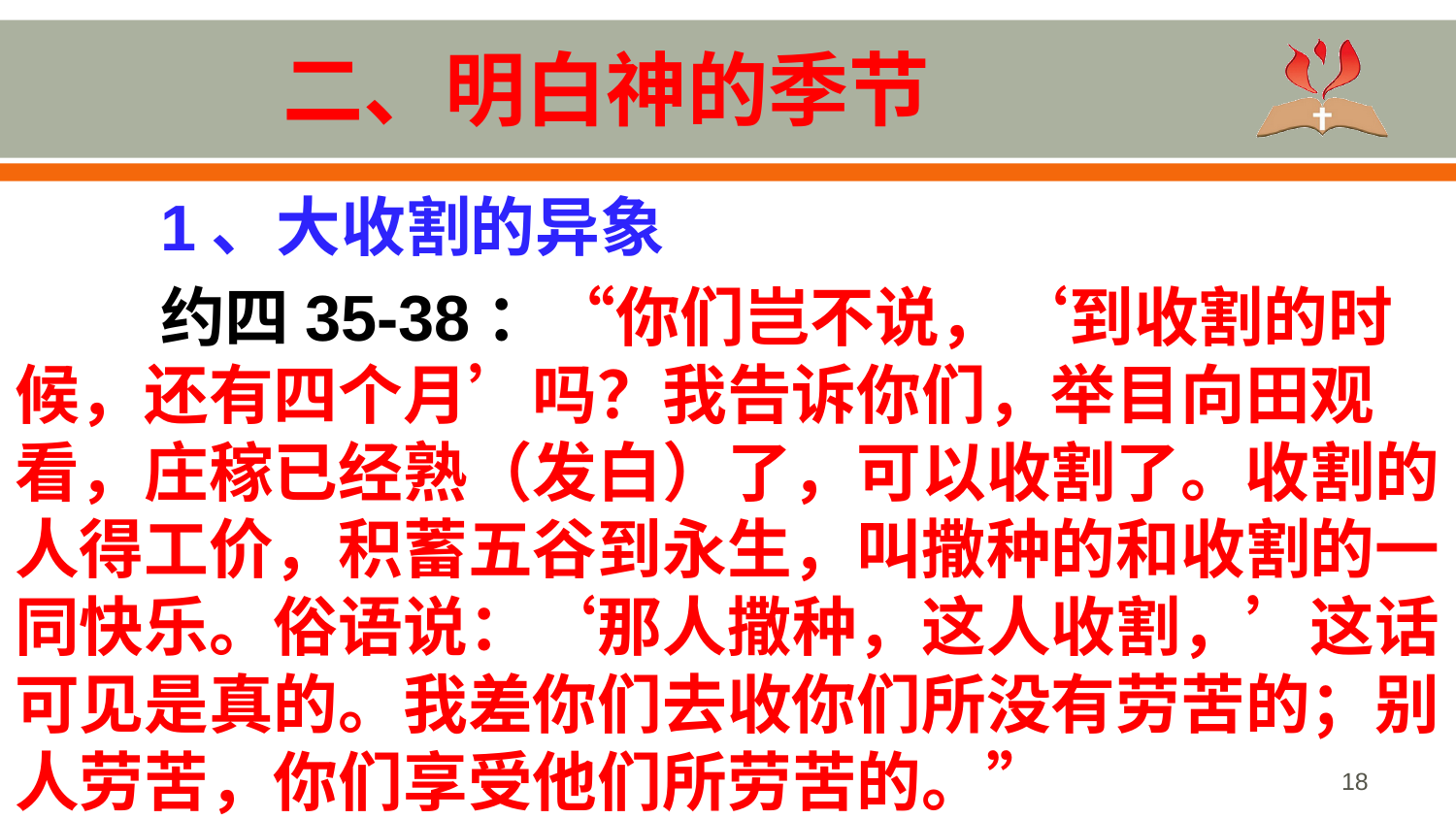

# 二、明白神的季节
	1、大收割的异象
	约四35-38：“你们岂不说，‘到收割的时候，还有四个月’吗？我告诉你们，举目向田观看，庄稼已经熟（发白）了，可以收割了。收割的人得工价，积蓄五谷到永生，叫撒种的和收割的一同快乐。俗语说：‘那人撒种，这人收割，’这话可见是真的。我差你们去收你们所没有劳苦的；别人劳苦，你们享受他们所劳苦的。”

18